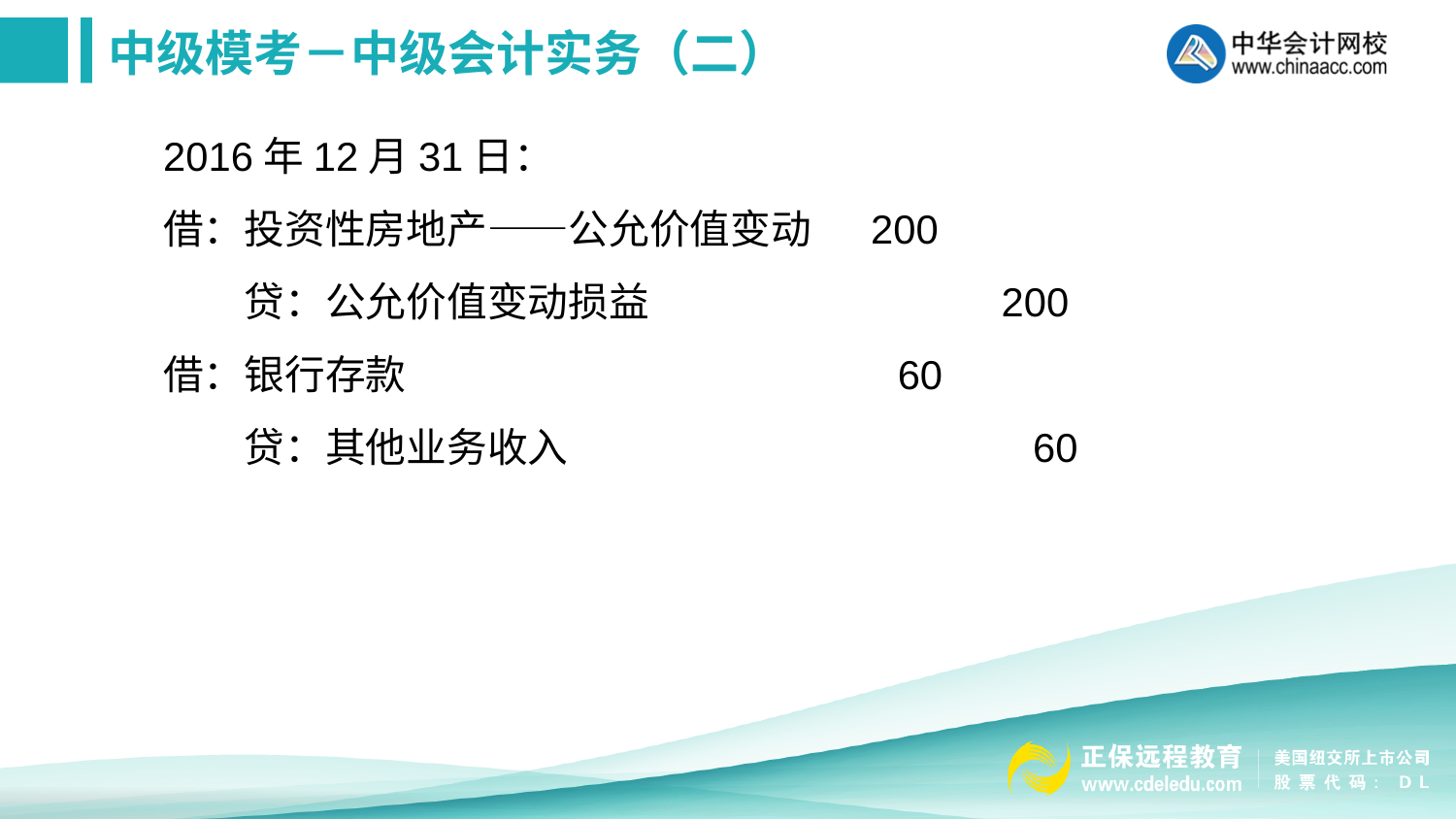

2016年12月31日：
借：投资性房地产——公允价值变动　 200
　　贷：公允价值变动损益　　　　　　　　  200
借：银行存款　　　　　　　　　　　    60
　　贷：其他业务收入 　　　　　　　　　　　60